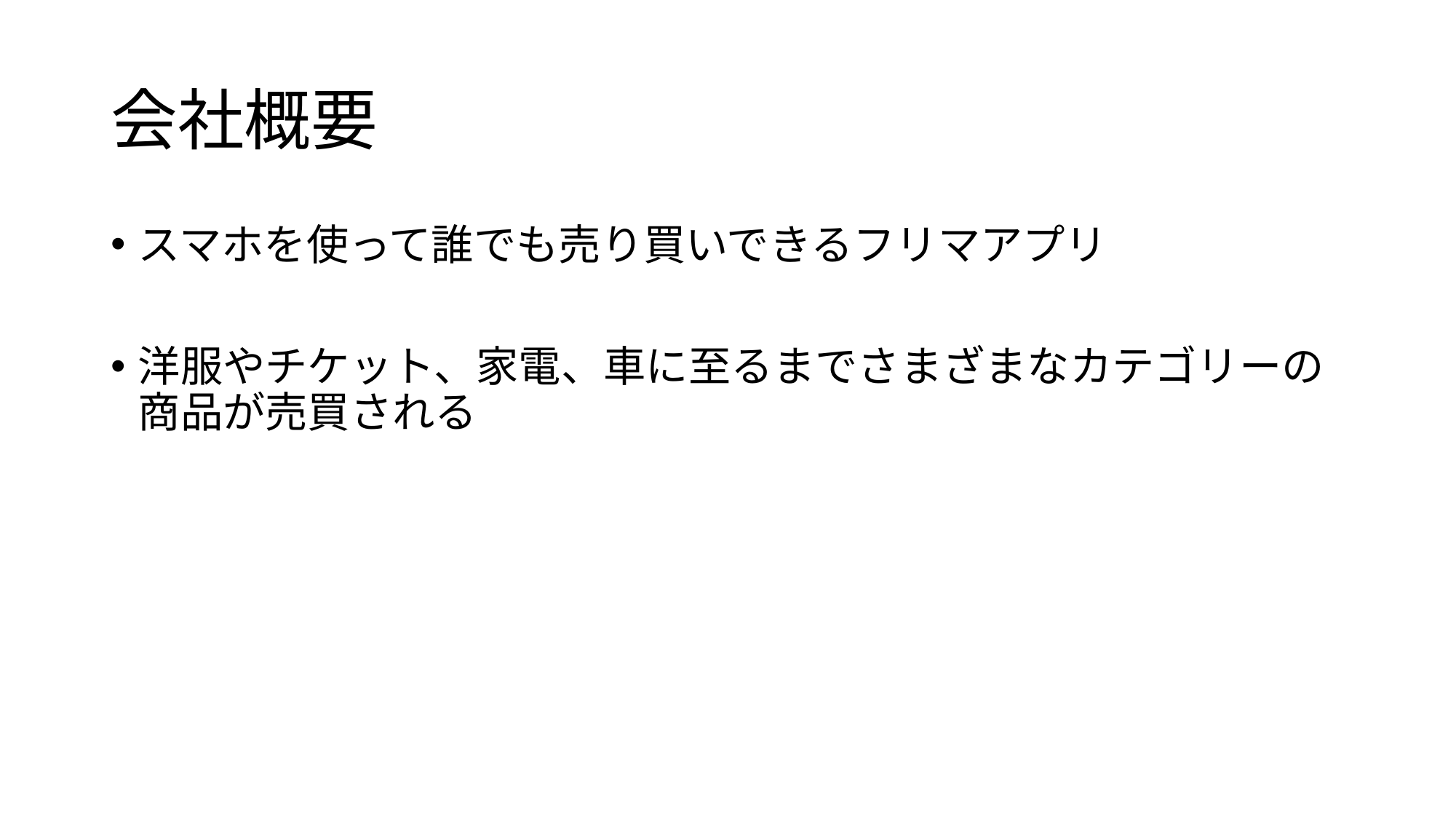

# 会社概要

スマホを使って誰でも売り買いできるフリマアプリ

洋服やチケット、家電、車に至るまでさまざまなカテゴリーの商品が売買される